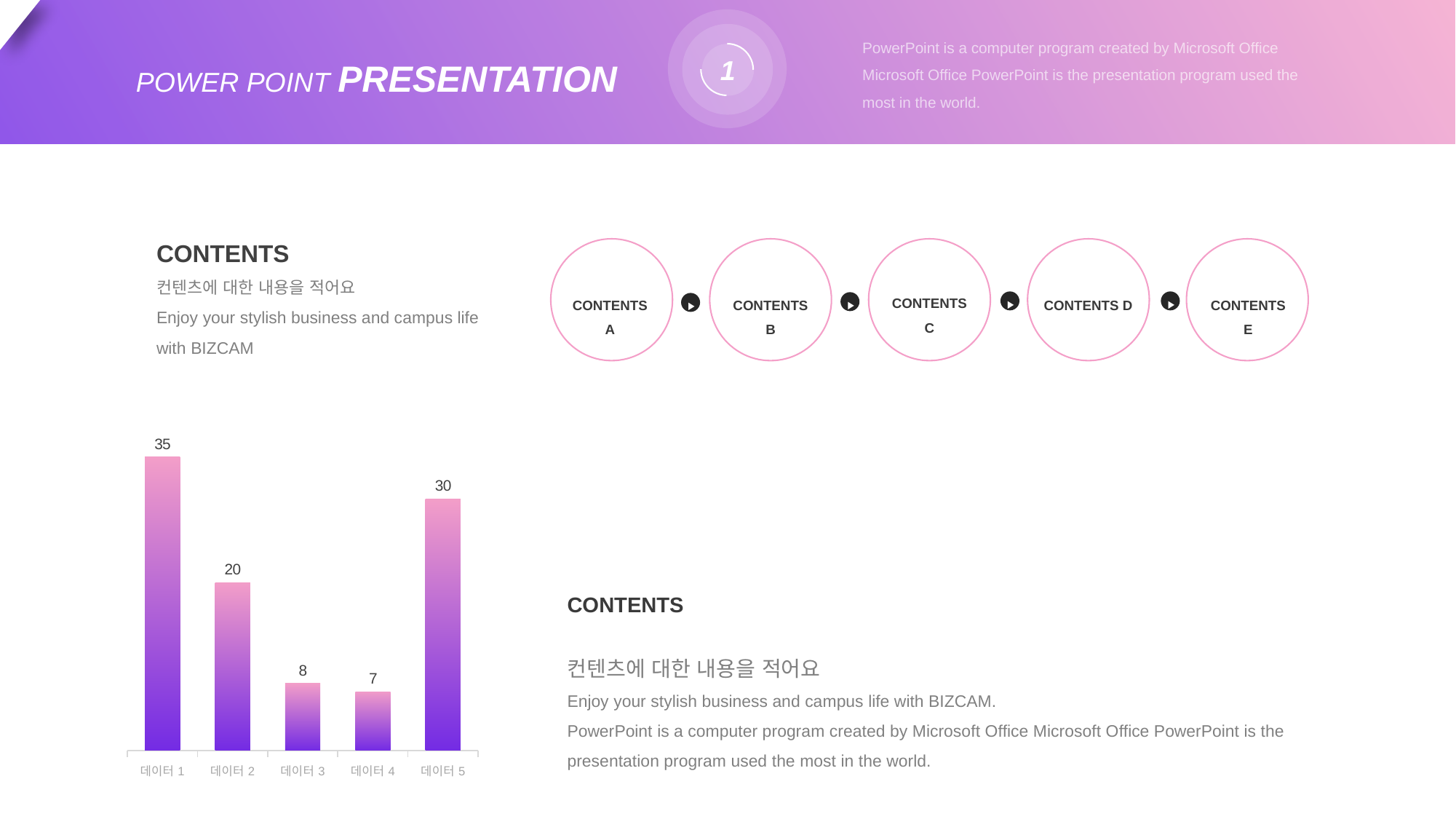

1
PowerPoint is a computer program created by Microsoft Office Microsoft Office PowerPoint is the presentation program used the most in the world.
POWER POINT PRESENTATION
CONTENTS
컨텐츠에 대한 내용을 적어요
Enjoy your stylish business and campus life with BIZCAM

CONTENTS C
CONTENTS A
CONTENTS B
CONTENTS D
CONTENTS E
▶

▶

▶

▶

### Chart

| Category | 판매 |
|---|---|
| 데이터1 | 35.0 |
| 데이터2 | 20.0 |
| 데이터3 | 8.0 |
| 데이터4 | 7.0 |
| 데이터5 | 30.0 |
CONTENTS
컨텐츠에 대한 내용을 적어요
Enjoy your stylish business and campus life with BIZCAM.
PowerPoint is a computer program created by Microsoft Office Microsoft Office PowerPoint is the presentation program used the most in the world.